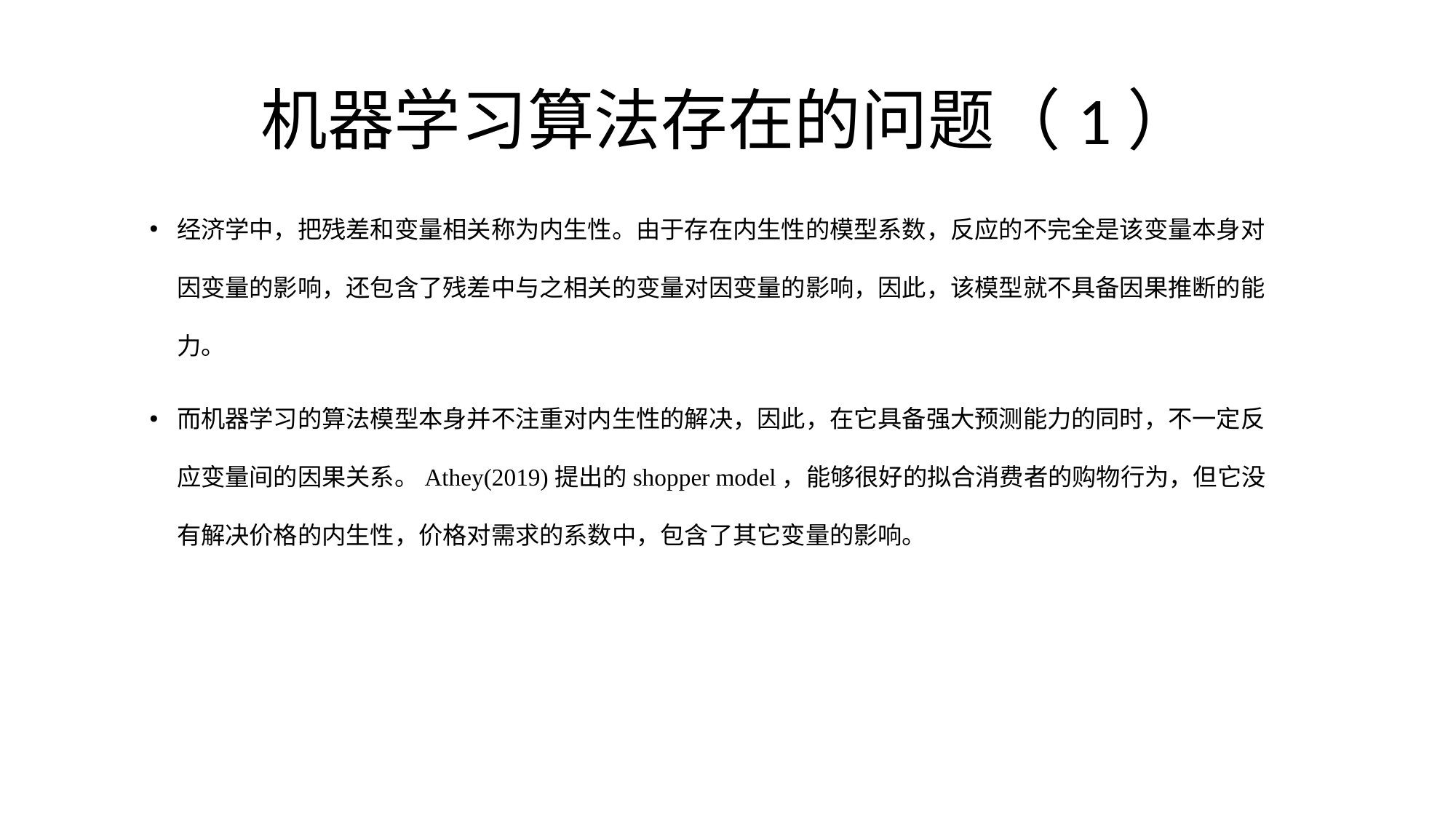

# 机器学习算法存在的问题（1）
经济学中，把残差和变量相关称为内生性。由于存在内生性的模型系数，反应的不完全是该变量本身对因变量的影响，还包含了残差中与之相关的变量对因变量的影响，因此，该模型就不具备因果推断的能力。
而机器学习的算法模型本身并不注重对内生性的解决，因此，在它具备强大预测能力的同时，不一定反应变量间的因果关系。Athey(2019)提出的shopper model，能够很好的拟合消费者的购物行为，但它没有解决价格的内生性，价格对需求的系数中，包含了其它变量的影响。